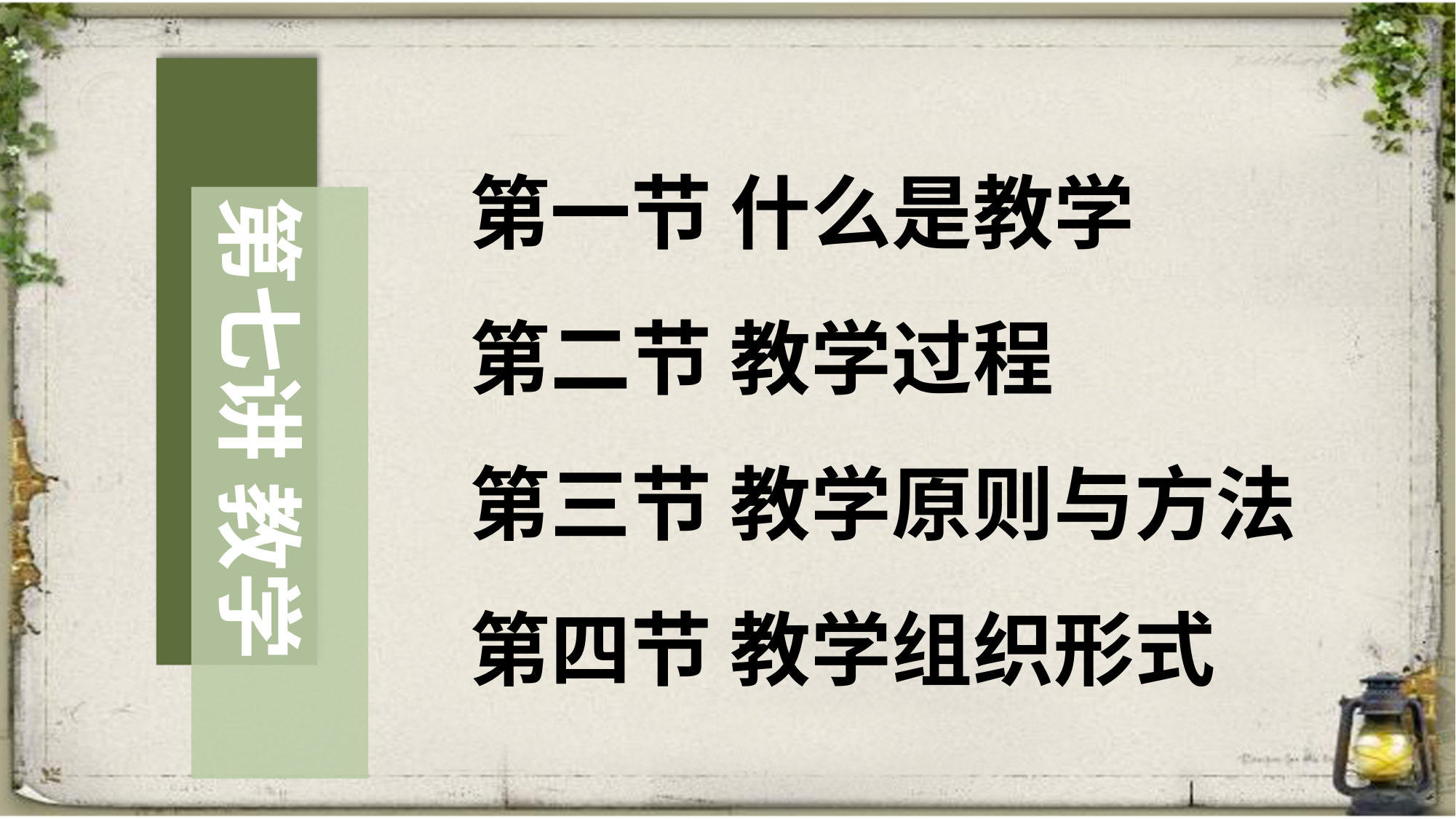

第一节 什么是教学
第二节 教学过程
第三节 教学原则与方法
第四节 教学组织形式
第七讲 教学